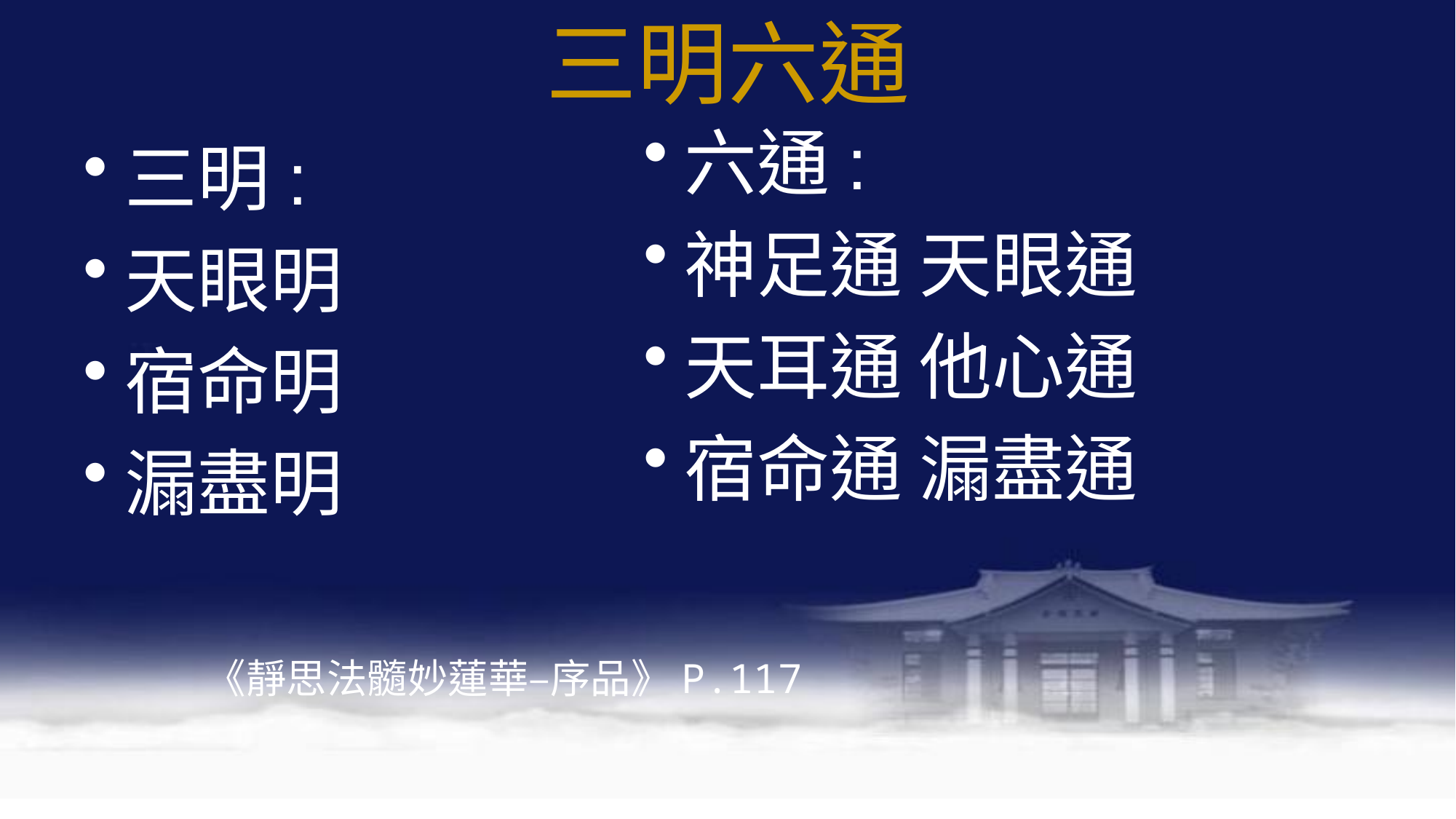

# 三明六通
六通:
神足通 天眼通
天耳通 他心通
宿命通 漏盡通
三明:
天眼明
宿命明
漏盡明
《靜思法髓妙蓮華–序品》P.117